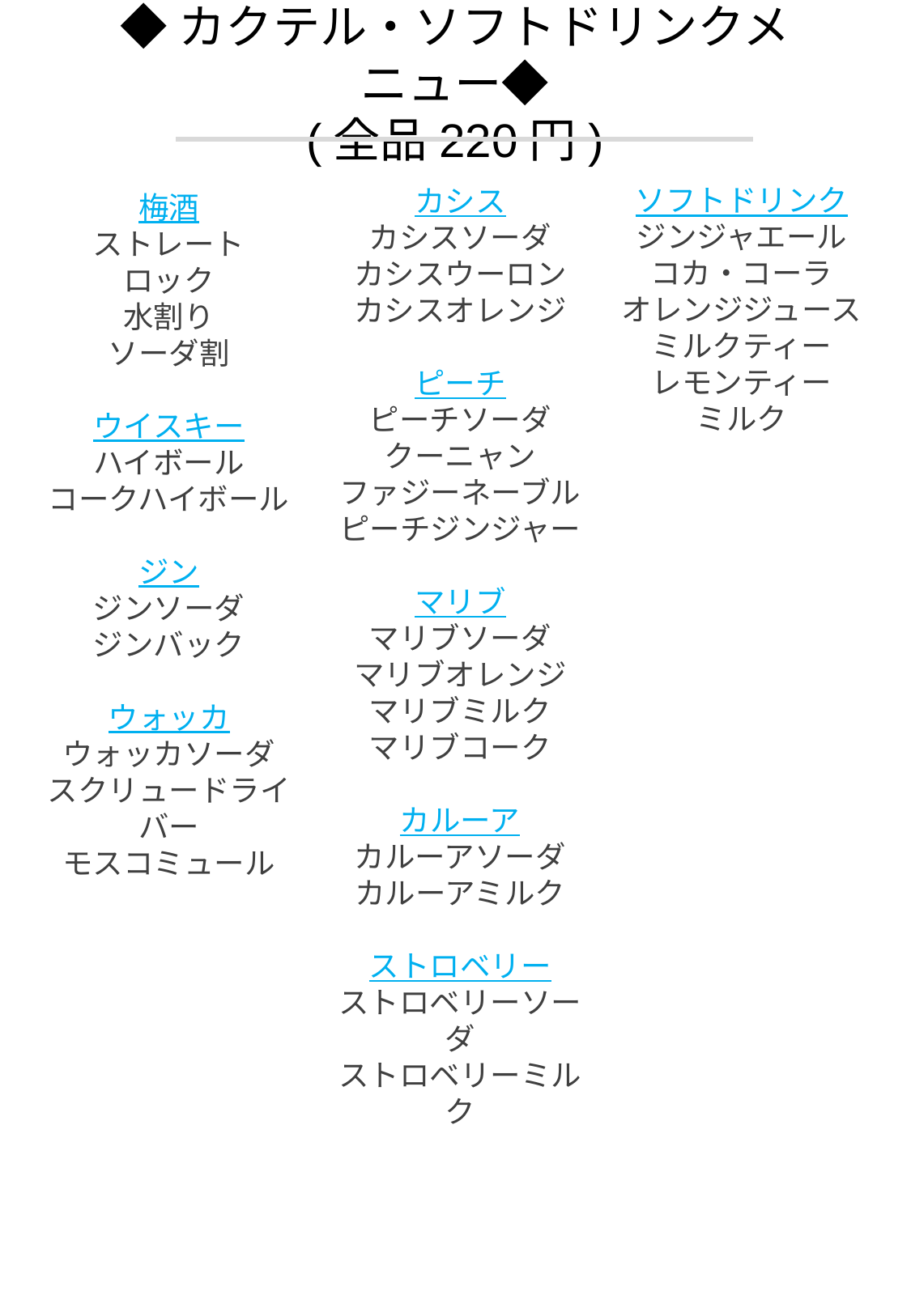

◆カクテル・ソフトドリンクメニュー◆
(全品220円)

ソフトドリンク
ジンジャエール
コカ・コーラ
オレンジジュース
ミルクティー
レモンティー
ミルク

カシス
カシスソーダ
カシスウーロン
カシスオレンジ

ピーチ
ピーチソーダ
クーニャン
ファジーネーブル
ピーチジンジャー

マリブ
マリブソーダ
マリブオレンジ
マリブミルク
マリブコーク

カルーア
カルーアソーダ
カルーアミルク

ストロベリー
ストロベリーソーダ
ストロベリーミルク

梅酒
ストレート
ロック
水割り
ソーダ割

ウイスキー
ハイボール
コークハイボール

ジン
ジンソーダ
ジンバック

ウォッカ
ウォッカソーダ
スクリュードライバー
モスコミュール